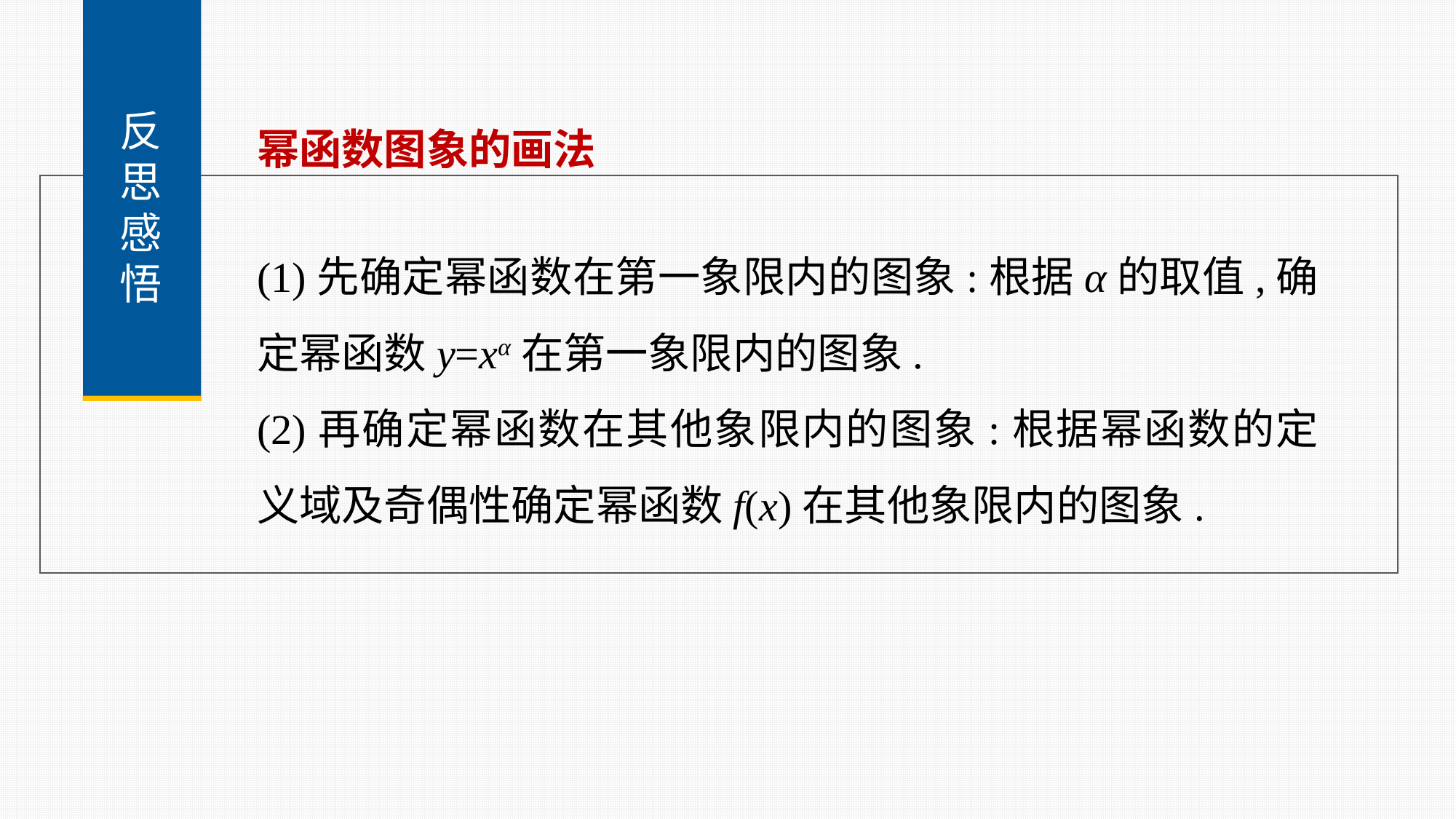

反
思
感
悟

幂函数图象的画法

(1)先确定幂函数在第一象限内的图象:根据α的取值,确定幂函数y=xα在第一象限内的图象.
(2)再确定幂函数在其他象限内的图象:根据幂函数的定义域及奇偶性确定幂函数f(x)在其他象限内的图象.